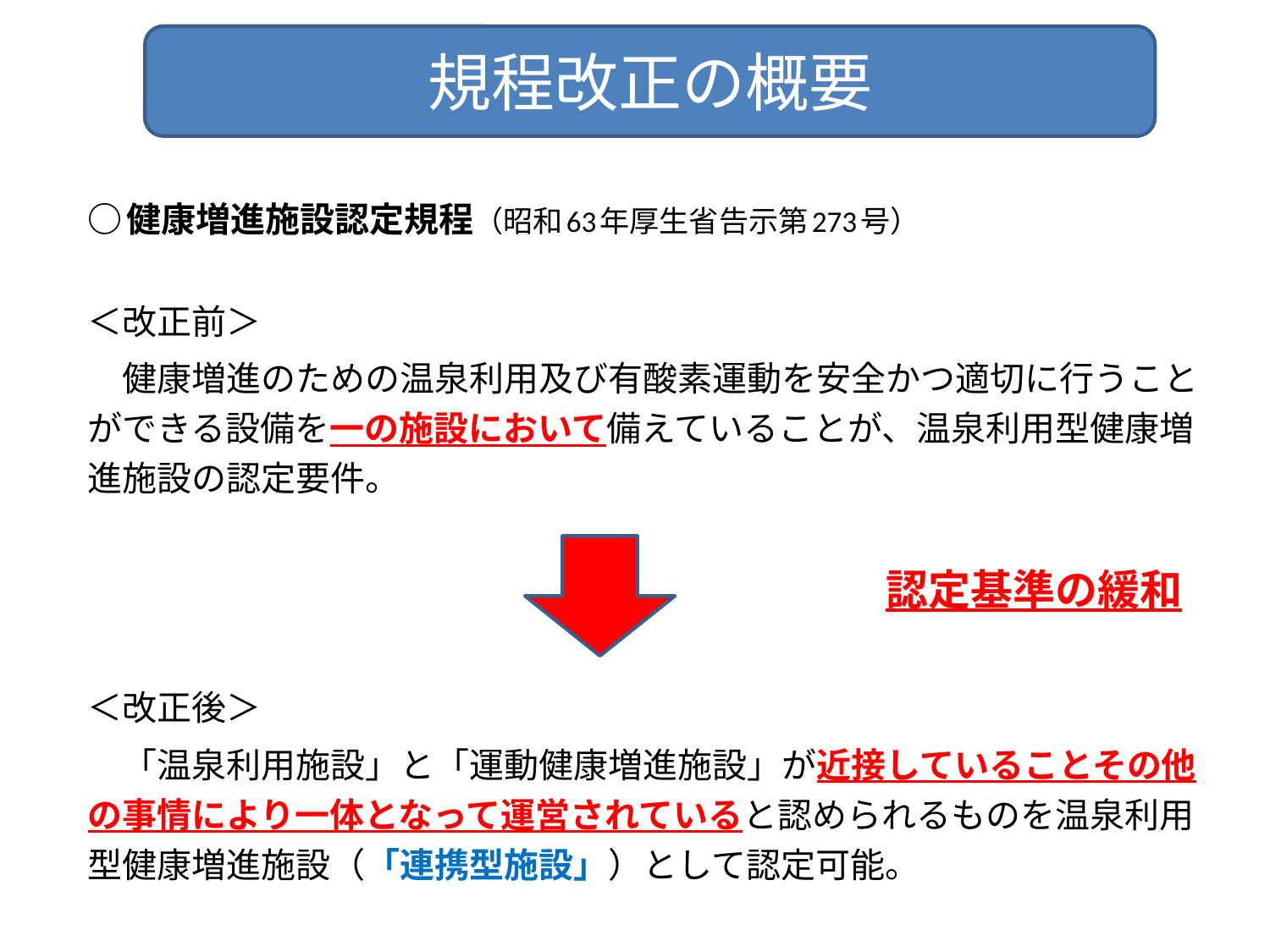

規程改正の概要

○健康増進施設認定規程（昭和63年厚生省告示第273号）

＜改正前＞
　健康増進のための温泉利用及び有酸素運動を安全かつ適切に行うことができる設備を一の施設において備えていることが、温泉利用型健康増進施設の認定要件。

　　　　　　　　　　　　　　　　　　　　　　　認定基準の緩和

＜改正後＞
　「温泉利用施設」と「運動健康増進施設」が近接していることその他の事情により一体となって運営されていると認められるものを温泉利用型健康増進施設（「連携型施設」）として認定可能。